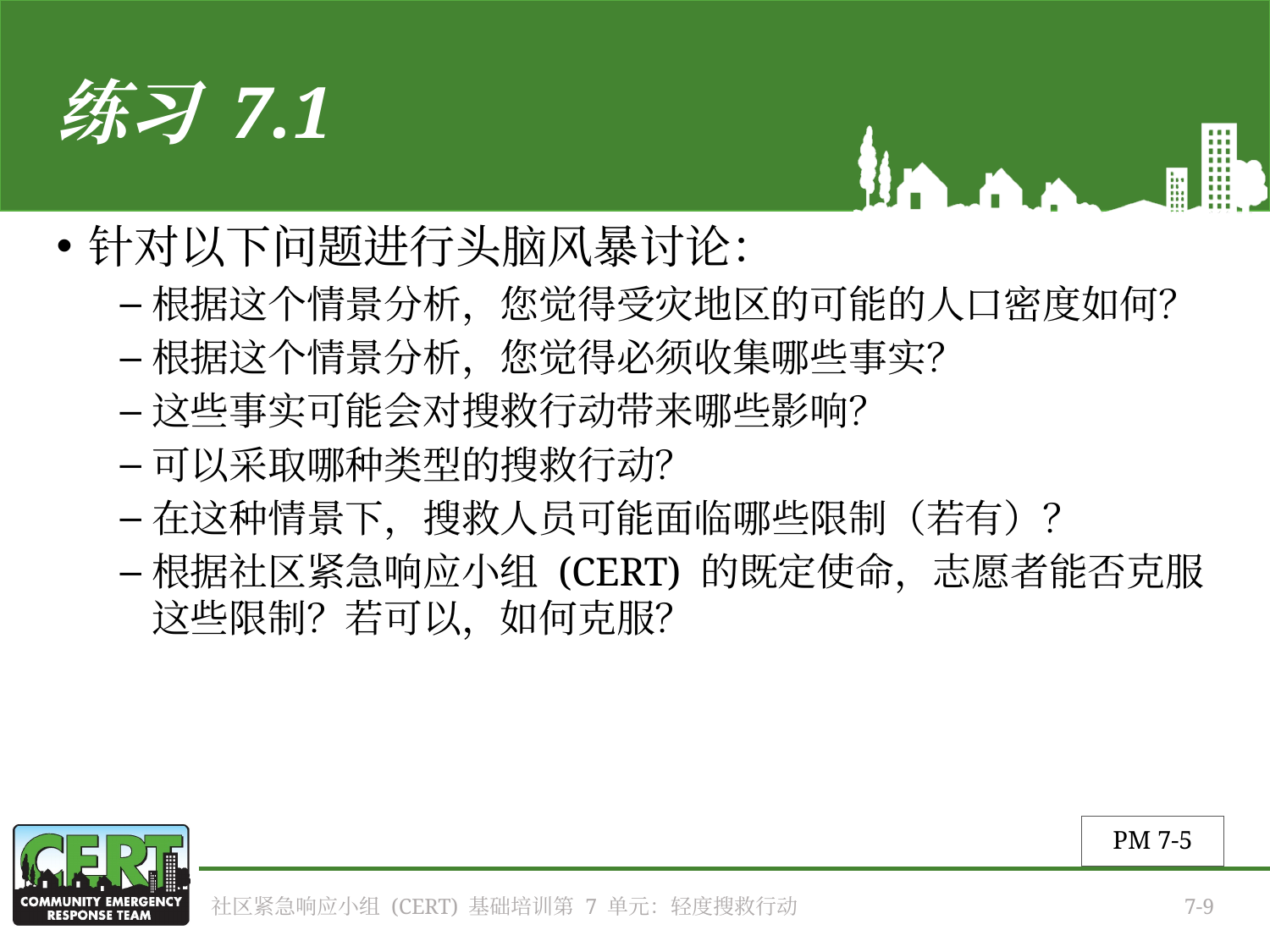

# 练习 7.1
针对以下问题进行头脑风暴讨论：
根据这个情景分析，您觉得受灾地区的可能的人口密度如何？
根据这个情景分析，您觉得必须收集哪些事实？
这些事实可能会对搜救行动带来哪些影响？
可以采取哪种类型的搜救行动？
在这种情景下，搜救人员可能面临哪些限制（若有）？
根据社区紧急响应小组 (CERT) 的既定使命，志愿者能否克服这些限制？若可以，如何克服？

PM 7-5
社区紧急响应小组 (CERT) 基础培训第 7 单元：轻度搜救行动
7-9